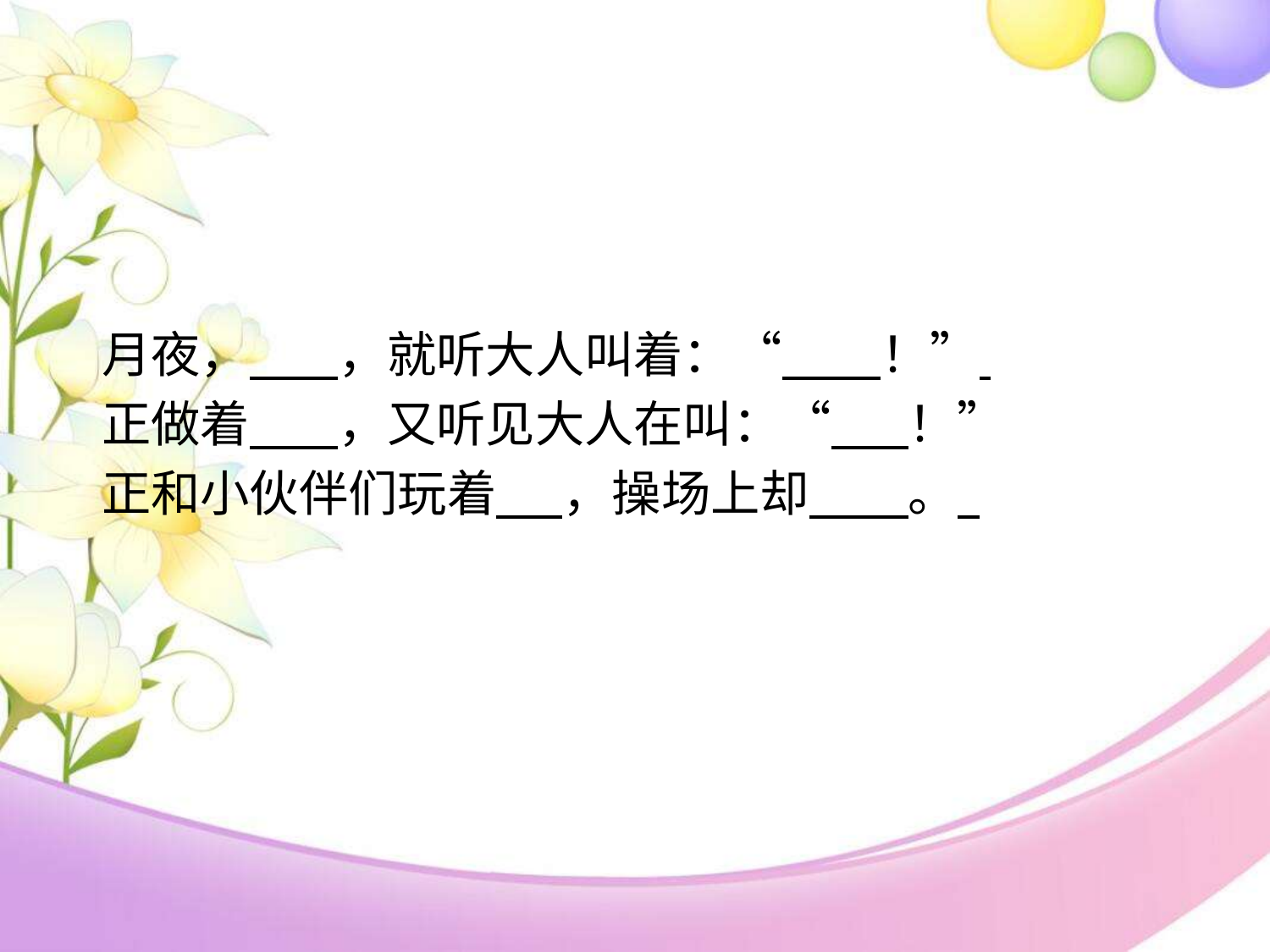

月夜，        ，就听大人叫着：“         ！”
正做着        ，又听见大人在叫：“       ！”
正和小伙伴们玩着      ，操场上却         。